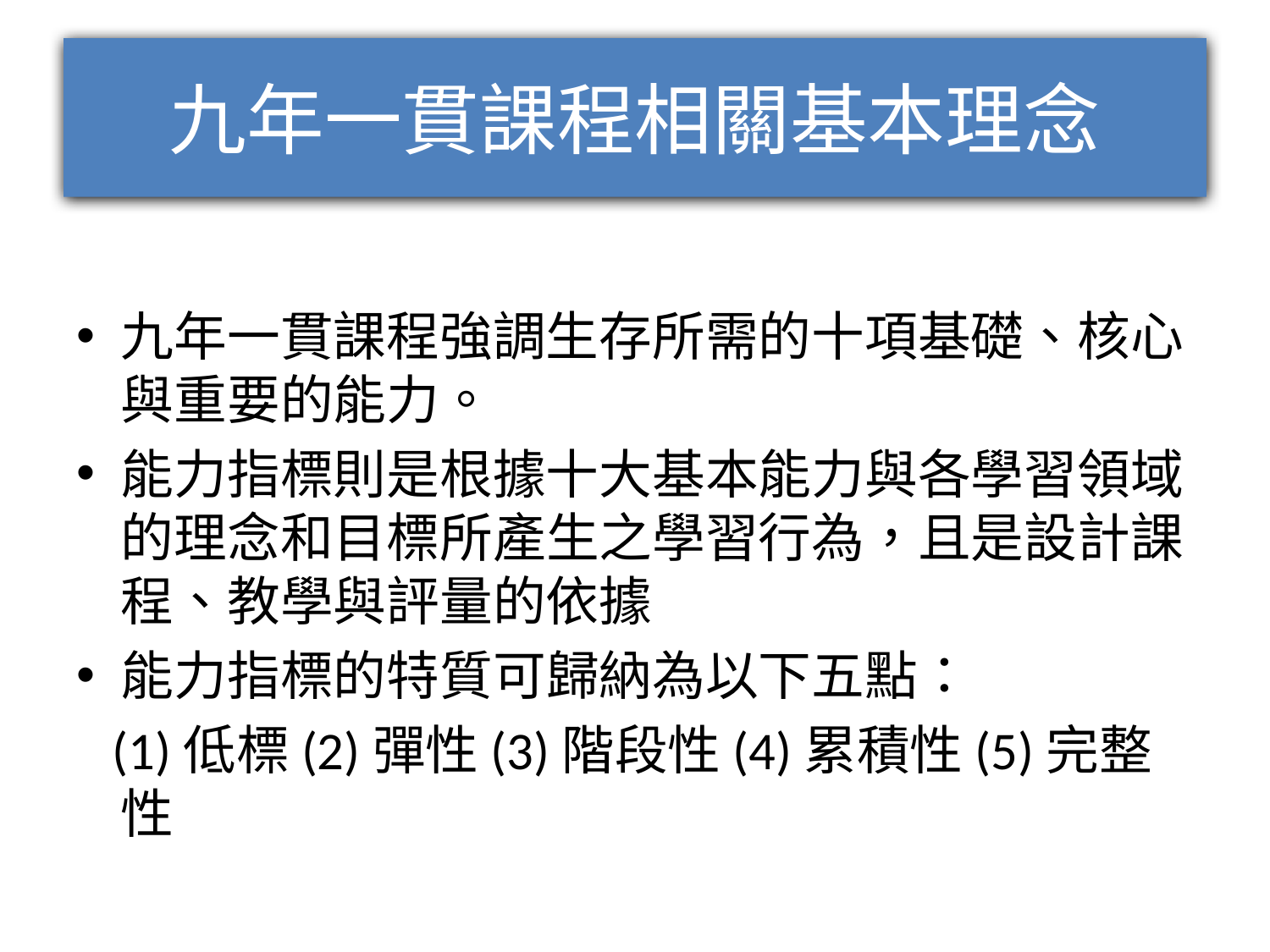

# 九年一貫課程相關基本理念

九年一貫課程強調生存所需的十項基礎、核心與重要的能力。
能力指標則是根據十大基本能力與各學習領域的理念和目標所產生之學習行為，且是設計課程、教學與評量的依據
能力指標的特質可歸納為以下五點：
   (1)低標(2)彈性(3)階段性(4)累積性(5)完整性